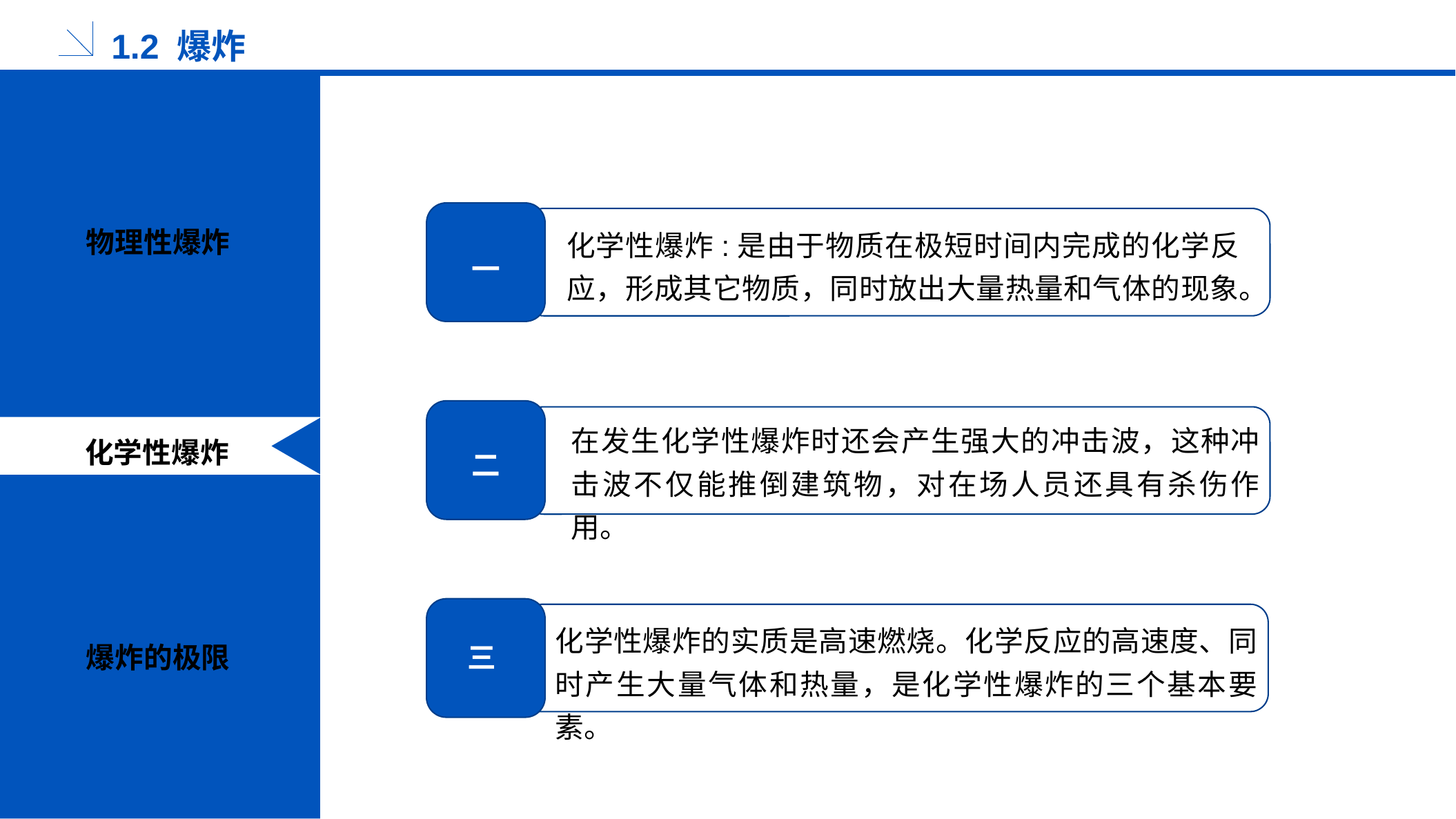

1.2 爆炸

物理性爆炸
化学性爆炸:是由于物质在极短时间内完成的化学反应，形成其它物质，同时放出大量热量和气体的现象。
一

在发生化学性爆炸时还会产生强大的冲击波，这种冲击波不仅能推倒建筑物，对在场人员还具有杀伤作用。
化学性爆炸
二

化学性爆炸的实质是高速燃烧。化学反应的高速度、同时产生大量气体和热量，是化学性爆炸的三个基本要素。
三
爆炸的极限